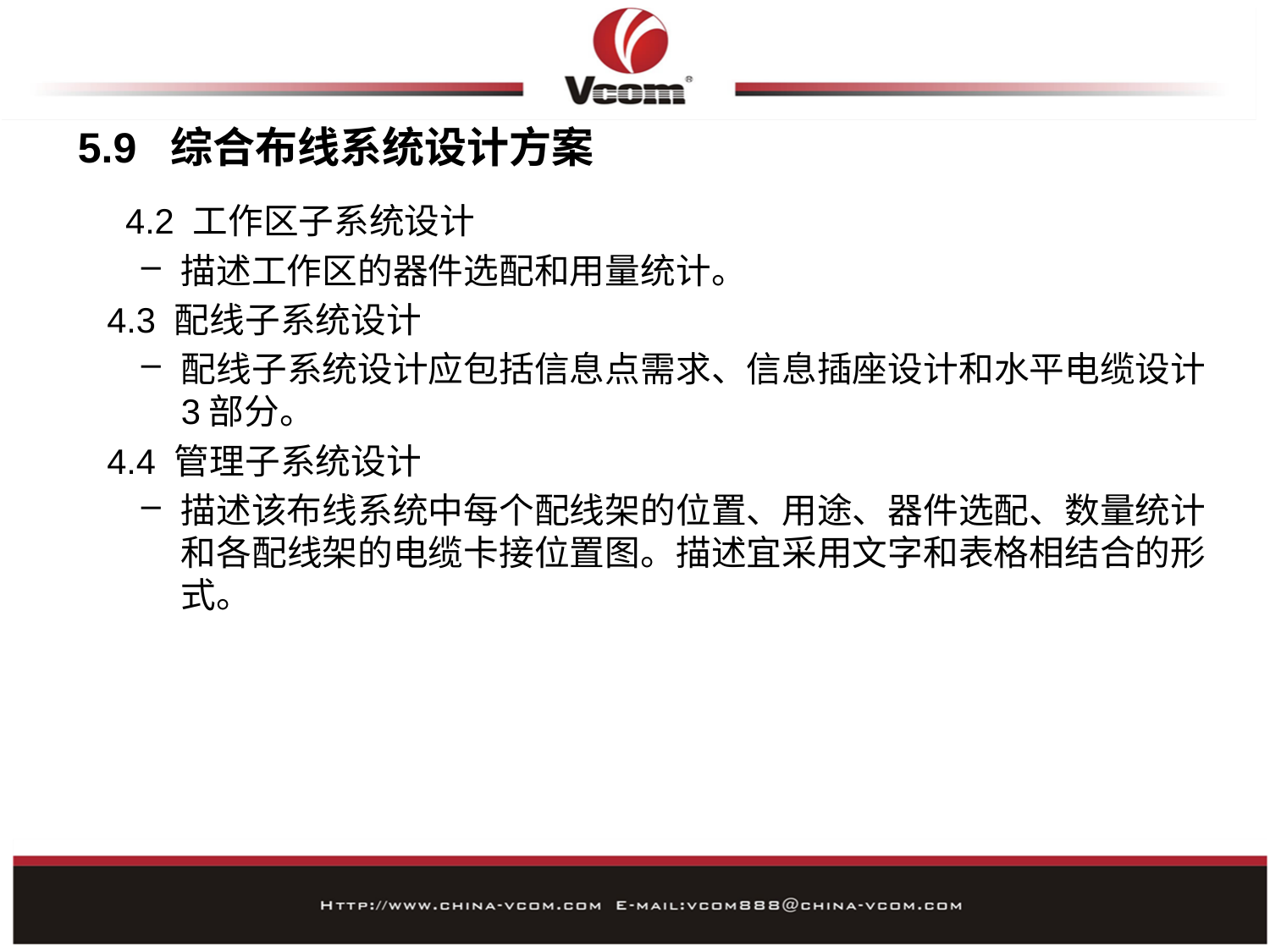

# 5.9  综合布线系统设计方案
	4.2 工作区子系统设计
描述工作区的器件选配和用量统计。
   4.3 配线子系统设计
配线子系统设计应包括信息点需求、信息插座设计和水平电缆设计3部分。
   4.4 管理子系统设计
描述该布线系统中每个配线架的位置、用途、器件选配、数量统计和各配线架的电缆卡接位置图。描述宜采用文字和表格相结合的形式。